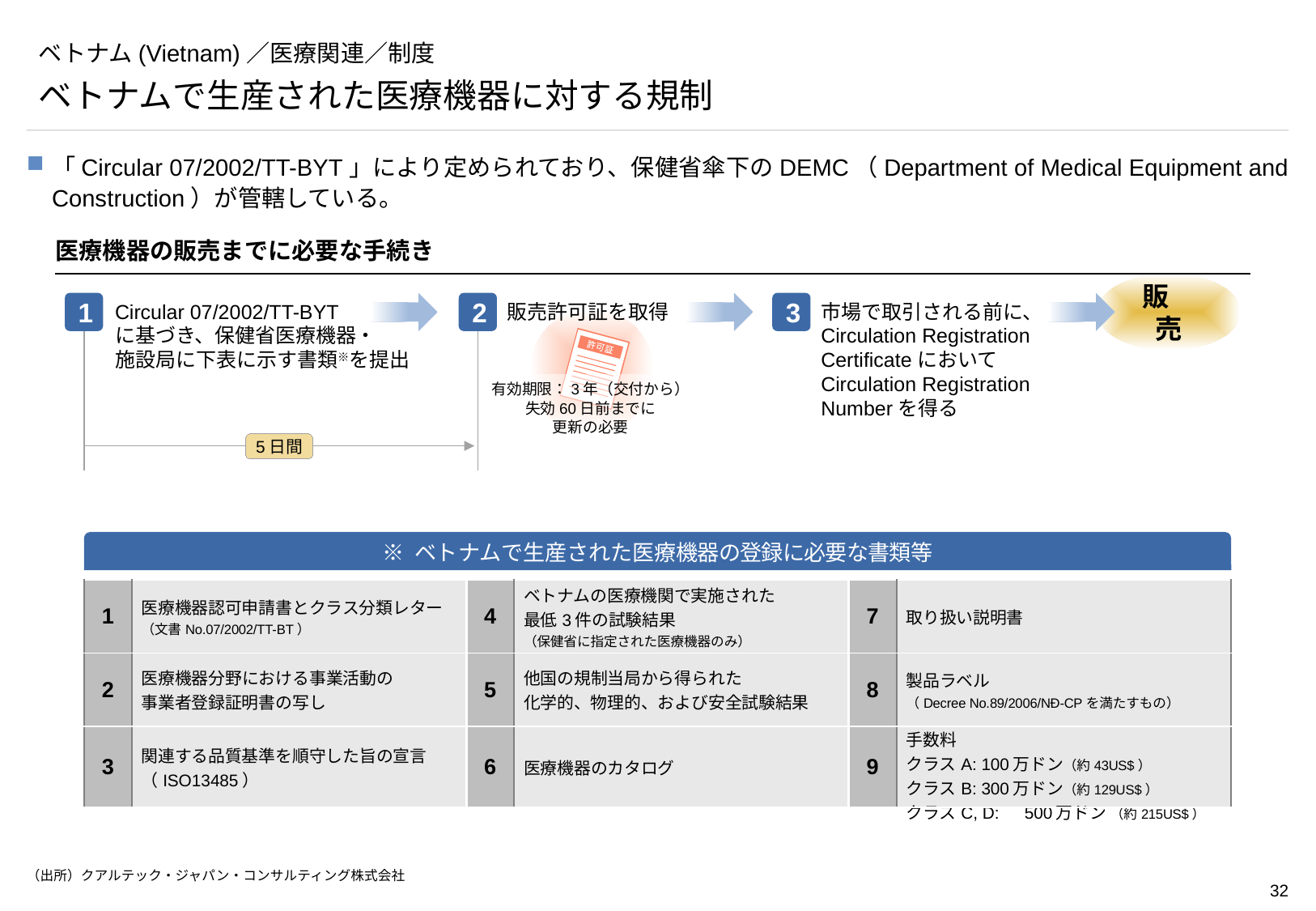

# ベトナム(Vietnam)／医療関連／制度
ベトナムで生産された医療機器に対する規制
「Circular 07/2002/TT-BYT」により定められており、保健省傘下のDEMC（Department of Medical Equipment and Construction）が管轄している。
医療機器の販売までに必要な手続き
販　売
1
Circular 07/2002/TT-BYT
に基づき、保健省医療機器・
施設局に下表に示す書類※を提出

2
販売許可証を取得

3
市場で取引される前に、
Circulation Registration
Certificateにおいて
Circulation Registration
Numberを得る

有効期限：3年（交付から）
失効60日前までに
更新の必要
5日間
※ ベトナムで生産された医療機器の登録に必要な書類等
| 1 | 医療機器認可申請書とクラス分類レター （文書No.07/2002/TT-BT） | 4 | ベトナムの医療機関で実施された 最低3件の試験結果 （保健省に指定された医療機器のみ） | 7 | 取り扱い説明書 |
| --- | --- | --- | --- | --- | --- |
| 2 | 医療機器分野における事業活動の 事業者登録証明書の写し | 5 | 他国の規制当局から得られた 化学的、物理的、および安全試験結果 | 8 | 製品ラベル （Decree No.89/2006/NĐ-CPを満たすもの） |
| 3 | 関連する品質基準を順守した旨の宣言 （ISO13485） | 6 | 医療機器のカタログ | 9 | 手数料 クラスA: 100万ドン（約43US$） クラスB: 300万ドン（約129US$） クラスC, D:　500万ドン （約215US$） |
（出所）クアルテック・ジャパン・コンサルティング株式会社